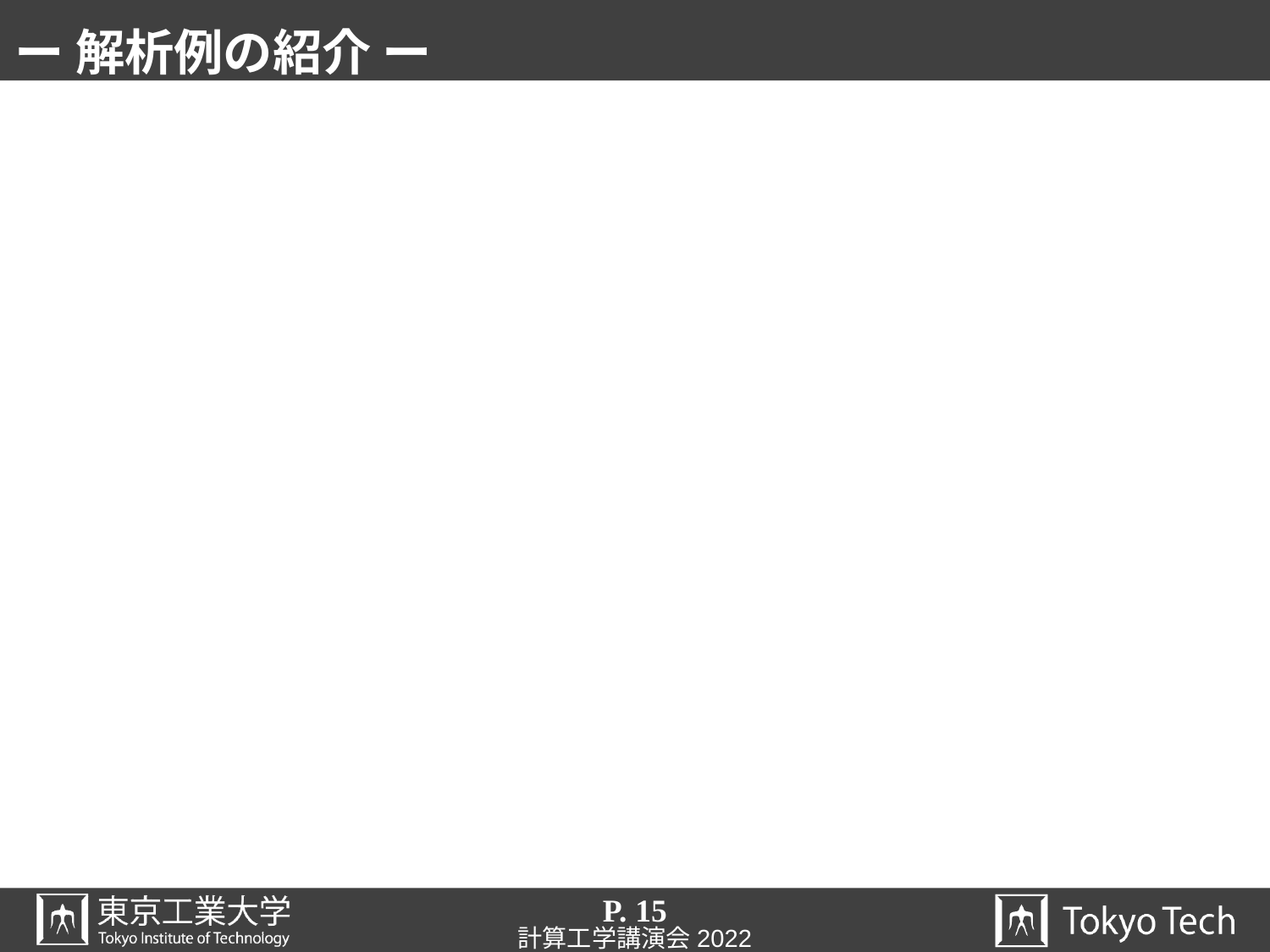

# 結果と考察 ー 解析例の紹介 ー
P. 15